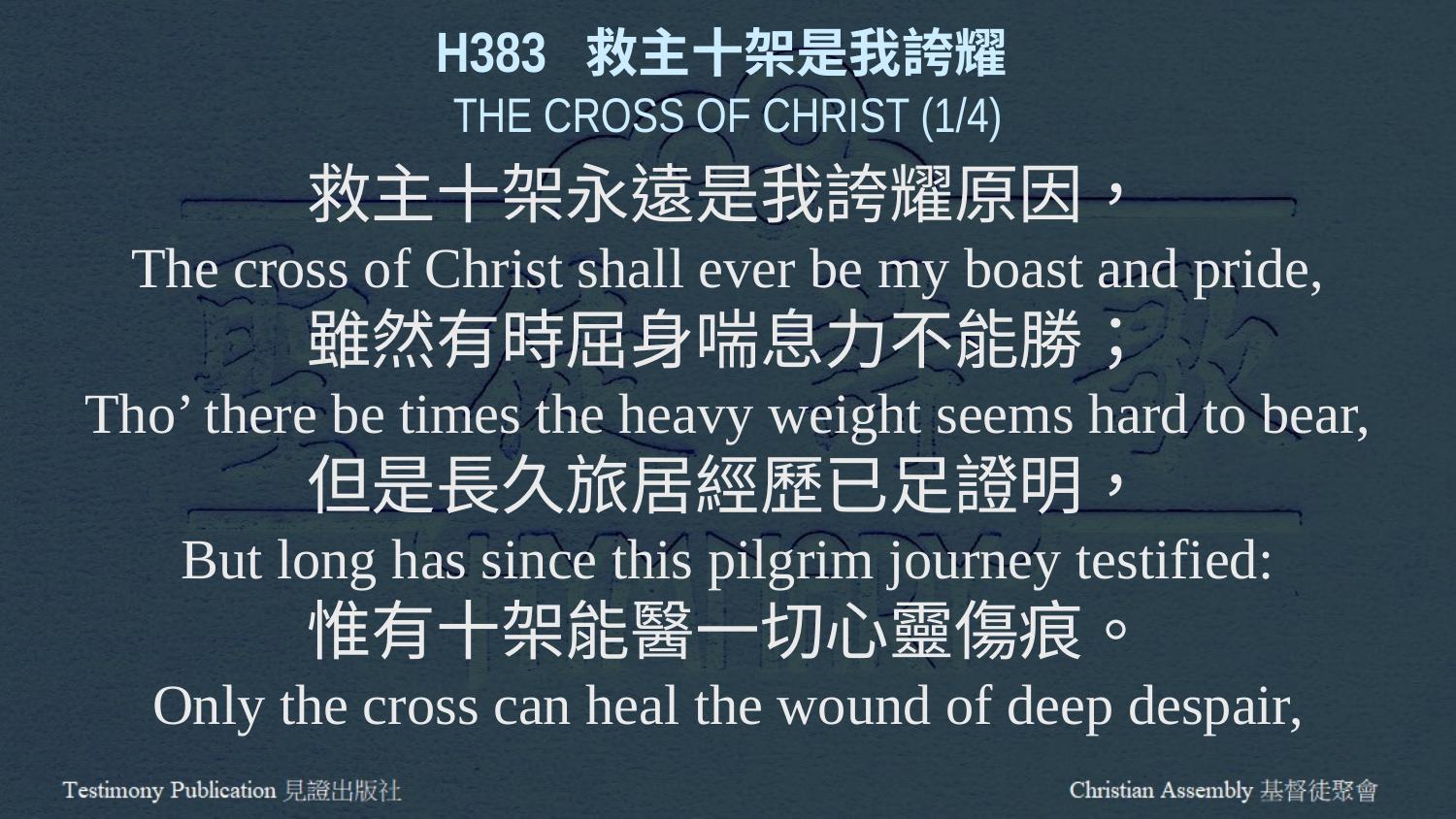

H383  救主十架是我誇耀
THE CROSS OF CHRIST (1/4)
救主十架永遠是我誇耀原因，
The cross of Christ shall ever be my boast and pride,
雖然有時屈身喘息力不能勝；
Tho’ there be times the heavy weight seems hard to bear,
但是長久旅居經歷已足證明，
But long has since this pilgrim journey testified:
惟有十架能醫一切心靈傷痕。
Only the cross can heal the wound of deep despair,